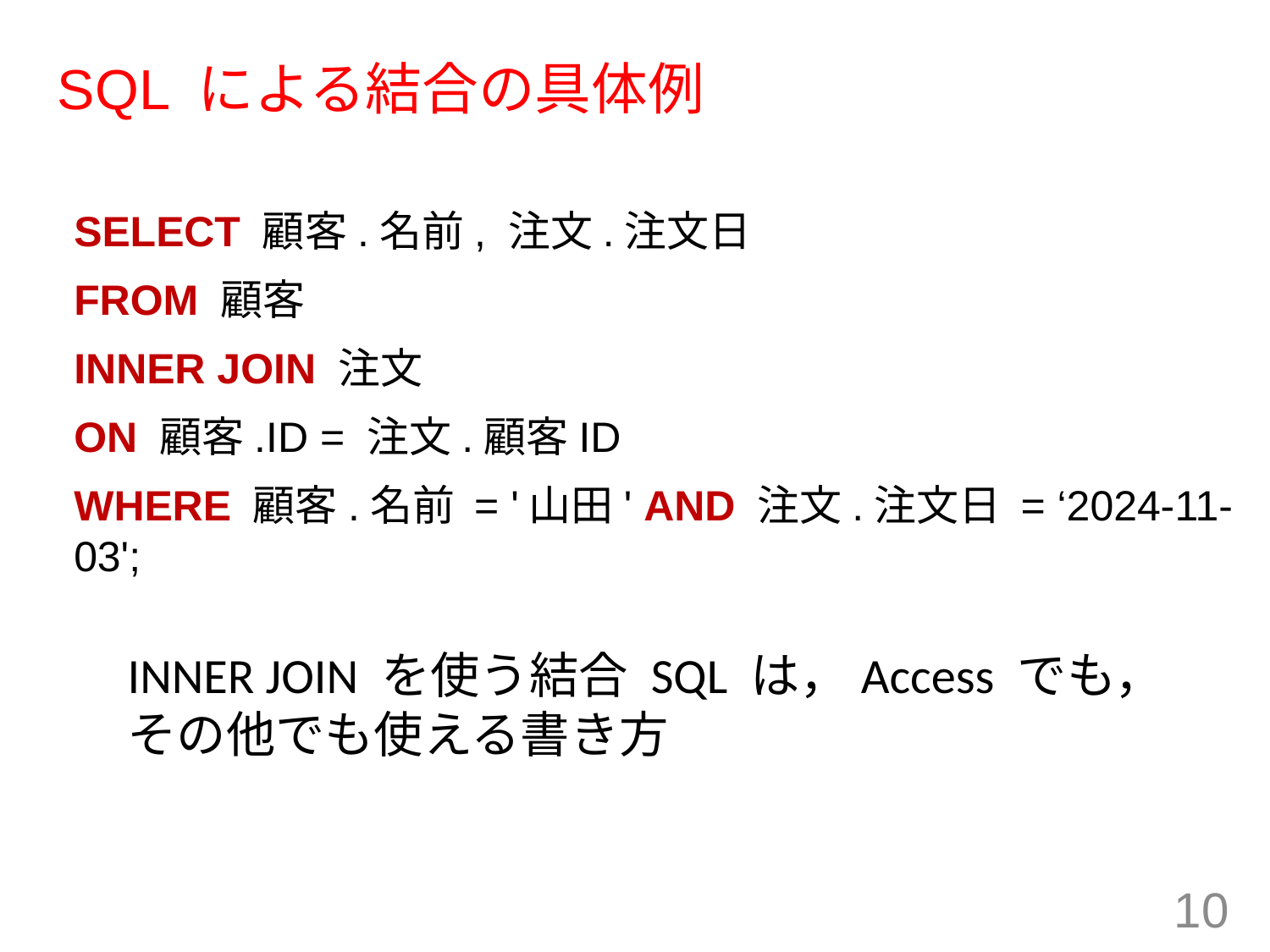

# SQL による結合の具体例
SELECT 顧客.名前, 注文.注文日
FROM 顧客
INNER JOIN 注文
ON 顧客.ID = 注文.顧客ID
WHERE 顧客.名前 = '山田' AND 注文.注文日 = ‘2024-11-03';
INNER JOIN を使う結合 SQL は，Access でも，その他でも使える書き方
10